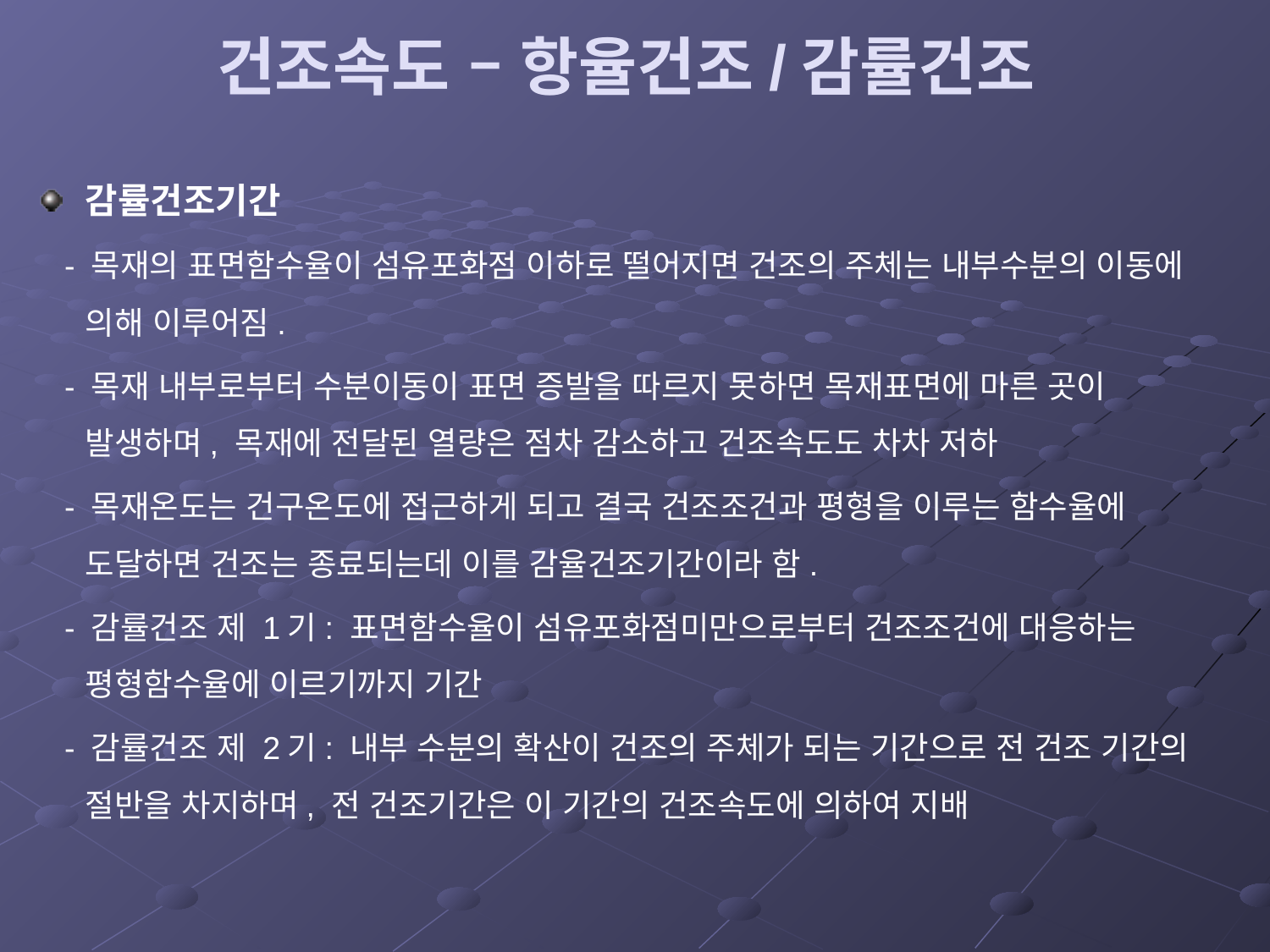

# 건조속도 – 항율건조/감률건조
감률건조기간
   - 목재의 표면함수율이 섬유포화점 이하로 떨어지면 건조의 주체는 내부수분의 이동에 의해 이루어짐.
   - 목재 내부로부터 수분이동이 표면 증발을 따르지 못하면 목재표면에 마른 곳이 발생하며, 목재에 전달된 열량은 점차 감소하고 건조속도도 차차 저하
   - 목재온도는 건구온도에 접근하게 되고 결국 건조조건과 평형을 이루는 함수율에 도달하면 건조는 종료되는데 이를 감율건조기간이라 함.
   - 감률건조 제 1기: 표면함수율이 섬유포화점미만으로부터 건조조건에 대응하는 평형함수율에 이르기까지 기간
   - 감률건조 제 2기: 내부 수분의 확산이 건조의 주체가 되는 기간으로 전 건조 기간의 절반을 차지하며, 전 건조기간은 이 기간의 건조속도에 의하여 지배